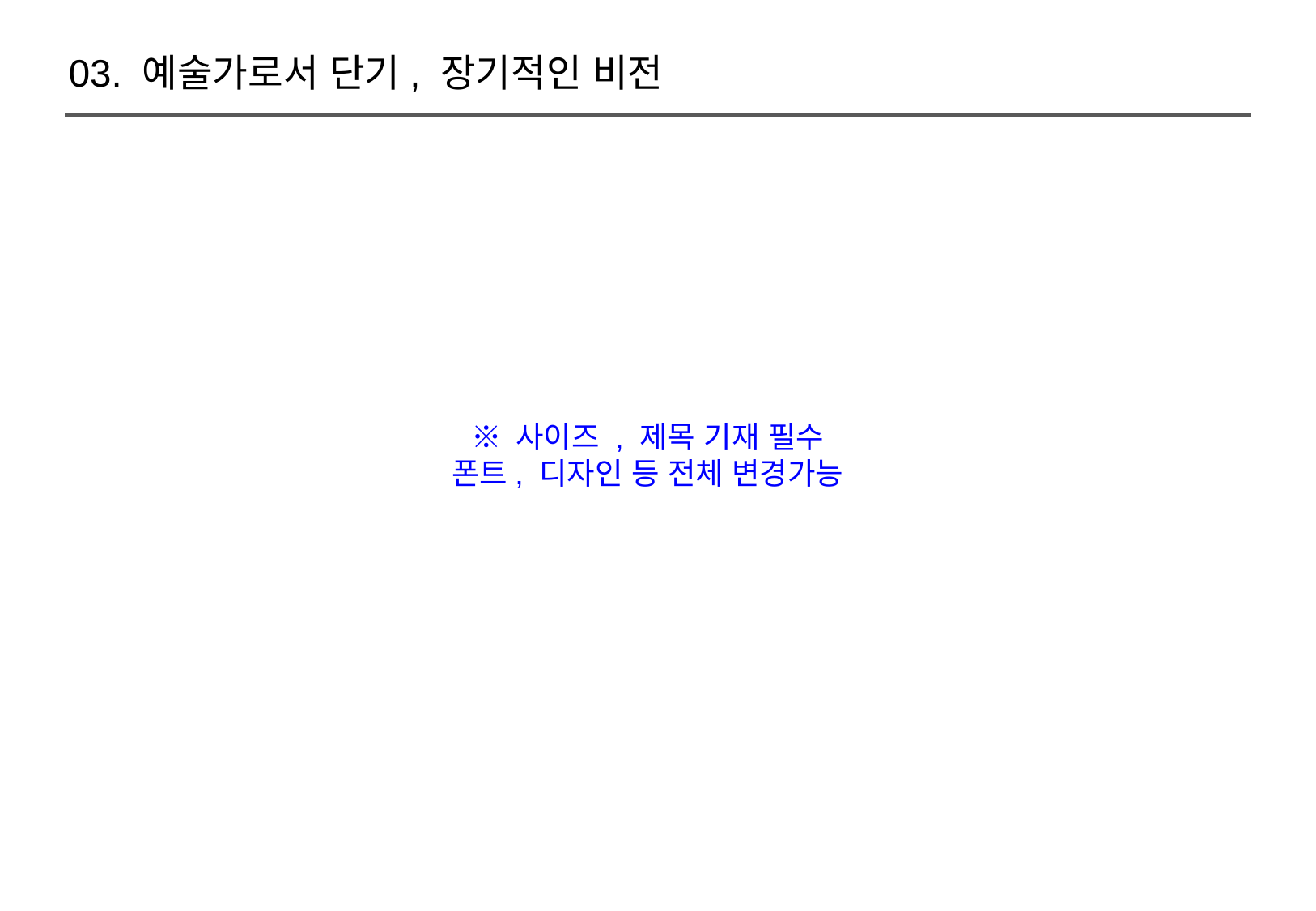

03. 예술가로서 단기, 장기적인 비전
※ 사이즈 , 제목 기재 필수
폰트, 디자인 등 전체 변경가능